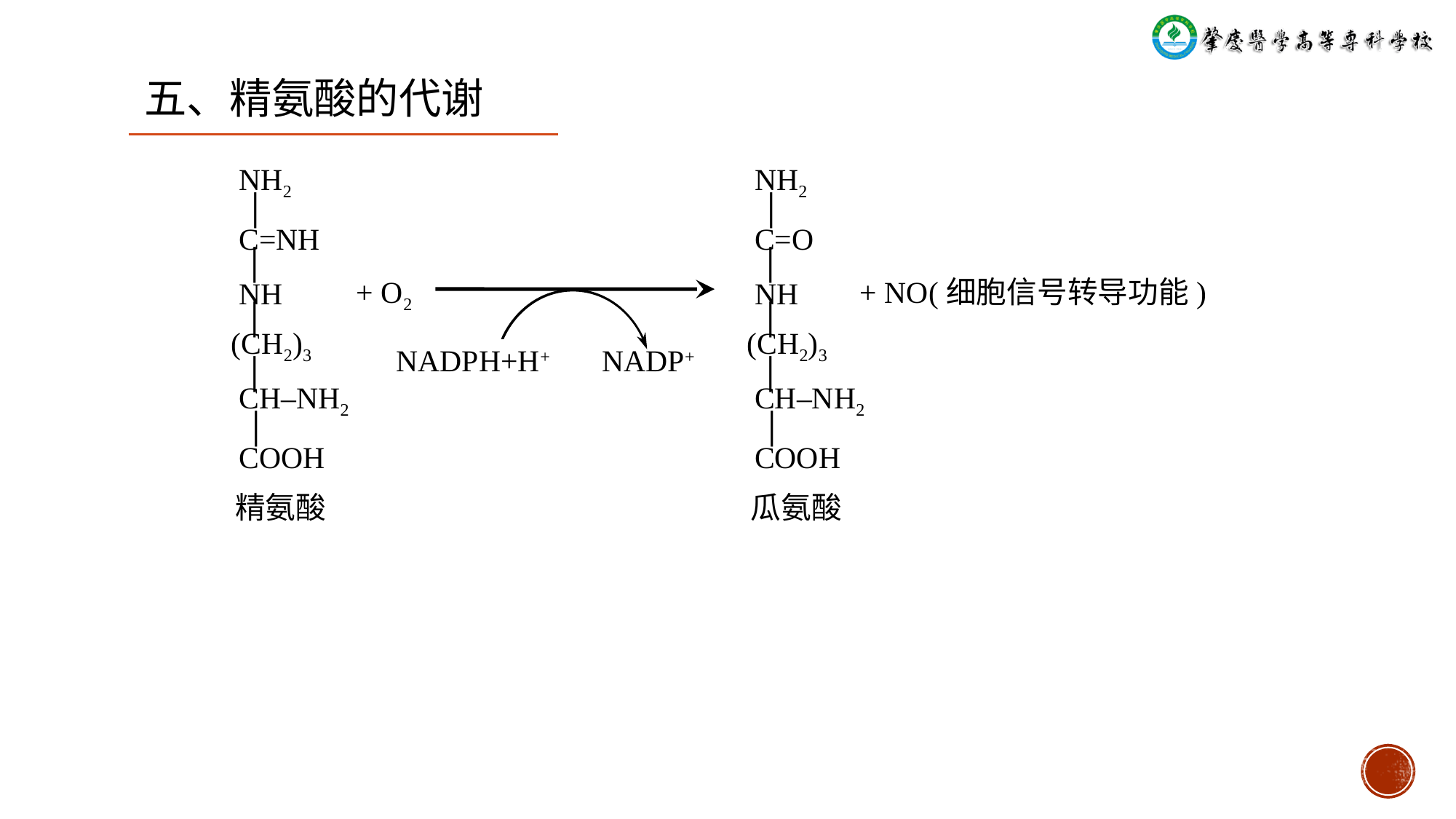

五、精氨酸的代谢
 NH2
  ׀
 C=NH
  ׀
 NH
  ׀
(CH2)3
  ׀
 CH‒NH2
  ׀
 COOH
 NH2
  ׀
 C=O
  ׀
 NH
  ׀
(CH2)3
  ׀
 CH‒NH2
  ׀
 COOH

+ O2
+ NO(细胞信号转导功能)

NADPH+H+
NADP+
精氨酸
瓜氨酸